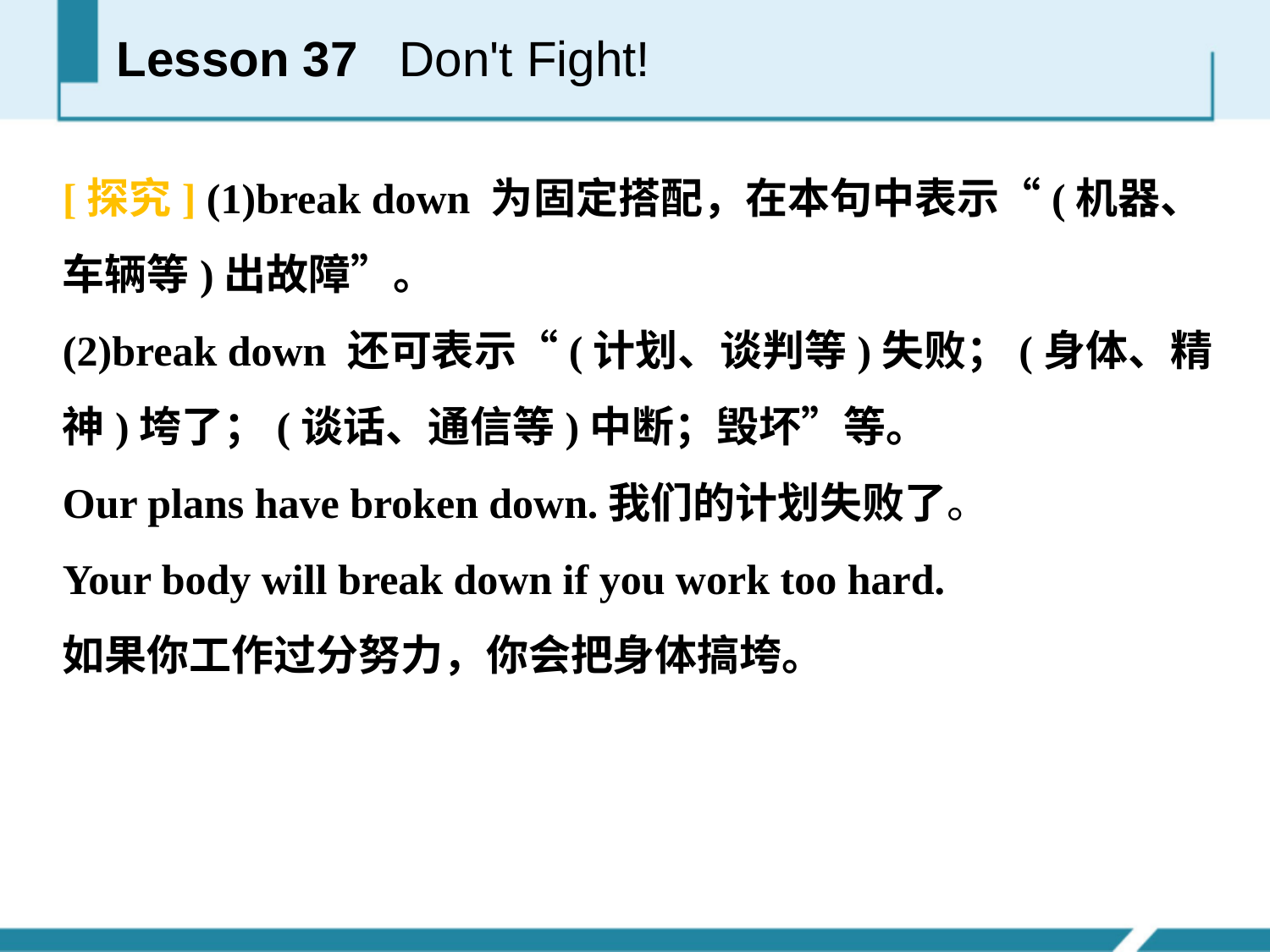

[探究] (1)break down 为固定搭配，在本句中表示“(机器、车辆等)出故障”。
(2)break down 还可表示“(计划、谈判等)失败；(身体、精神)垮了；(谈话、通信等)中断；毁坏”等。
Our plans have broken down.我们的计划失败了。
Your body will break down if you work too hard.
如果你工作过分努力，你会把身体搞垮。